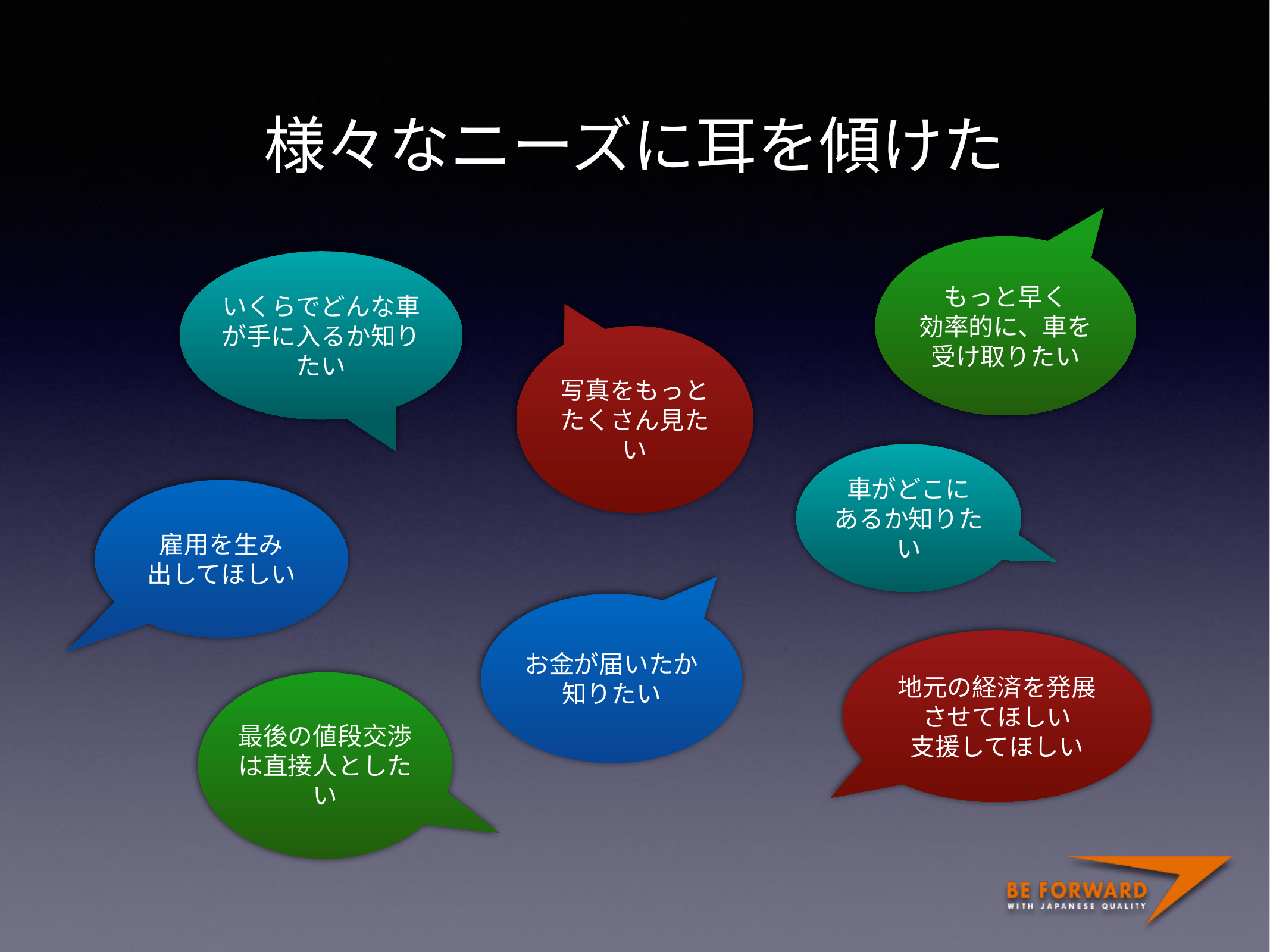

# 様々なニーズに耳を傾けた
もっと早く
効率的に、車を受け取りたい
いくらでどんな車が手に入るか知りたい
写真をもっと
たくさん見たい
車がどこに
あるか知りたい
雇用を生み
出してほしい
お金が届いたか
知りたい
地元の経済を発展させてほしい
支援してほしい
最後の値段交渉は直接人としたい